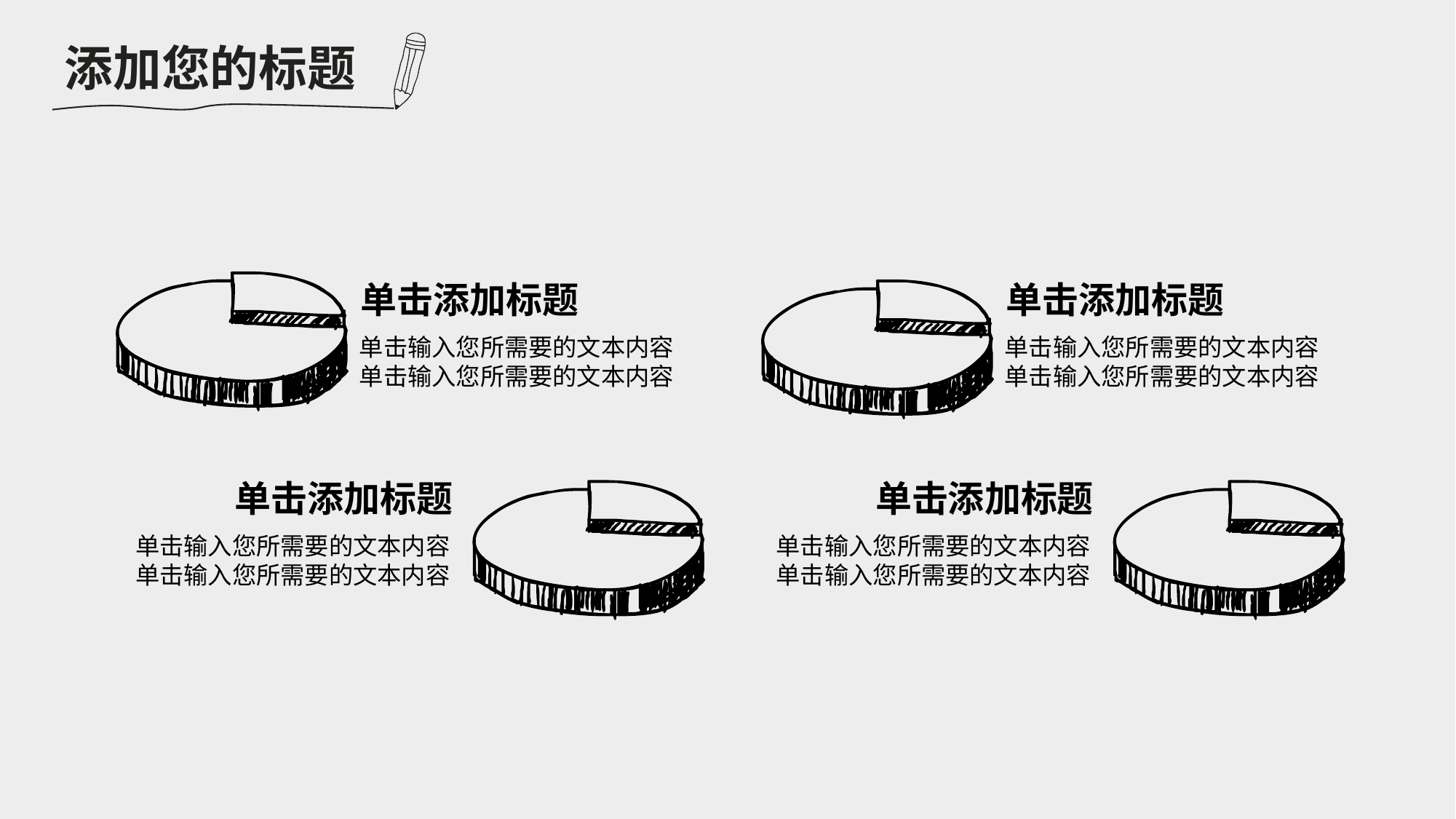

添加您的标题

单击添加标题
单击添加标题

单击输入您所需要的文本内容单击输入您所需要的文本内容
单击输入您所需要的文本内容单击输入您所需要的文本内容
单击添加标题
单击添加标题

单击输入您所需要的文本内容单击输入您所需要的文本内容
单击输入您所需要的文本内容单击输入您所需要的文本内容